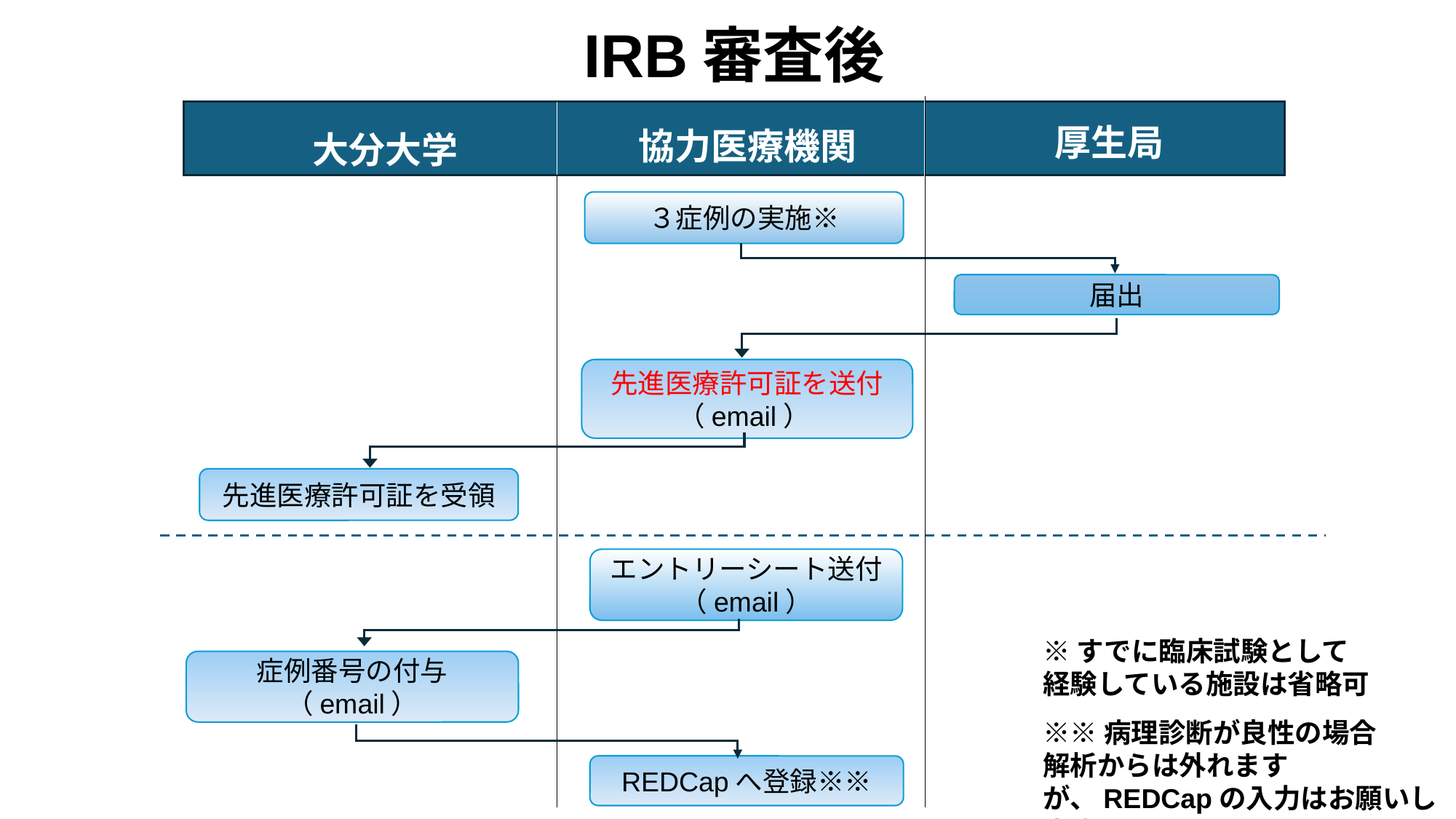

IRB審査後

厚生局
協力医療機関
大分大学

３症例の実施※

届出

先進医療許可証を送付（email）

先進医療許可証を受領

エントリーシート送付
（email）

※すでに臨床試験として　経験している施設は省略可
症例番号の付与（email）
※※病理診断が良性の場合
解析からは外れますが、REDCapの入力はお願いします

REDCapへ登録※※